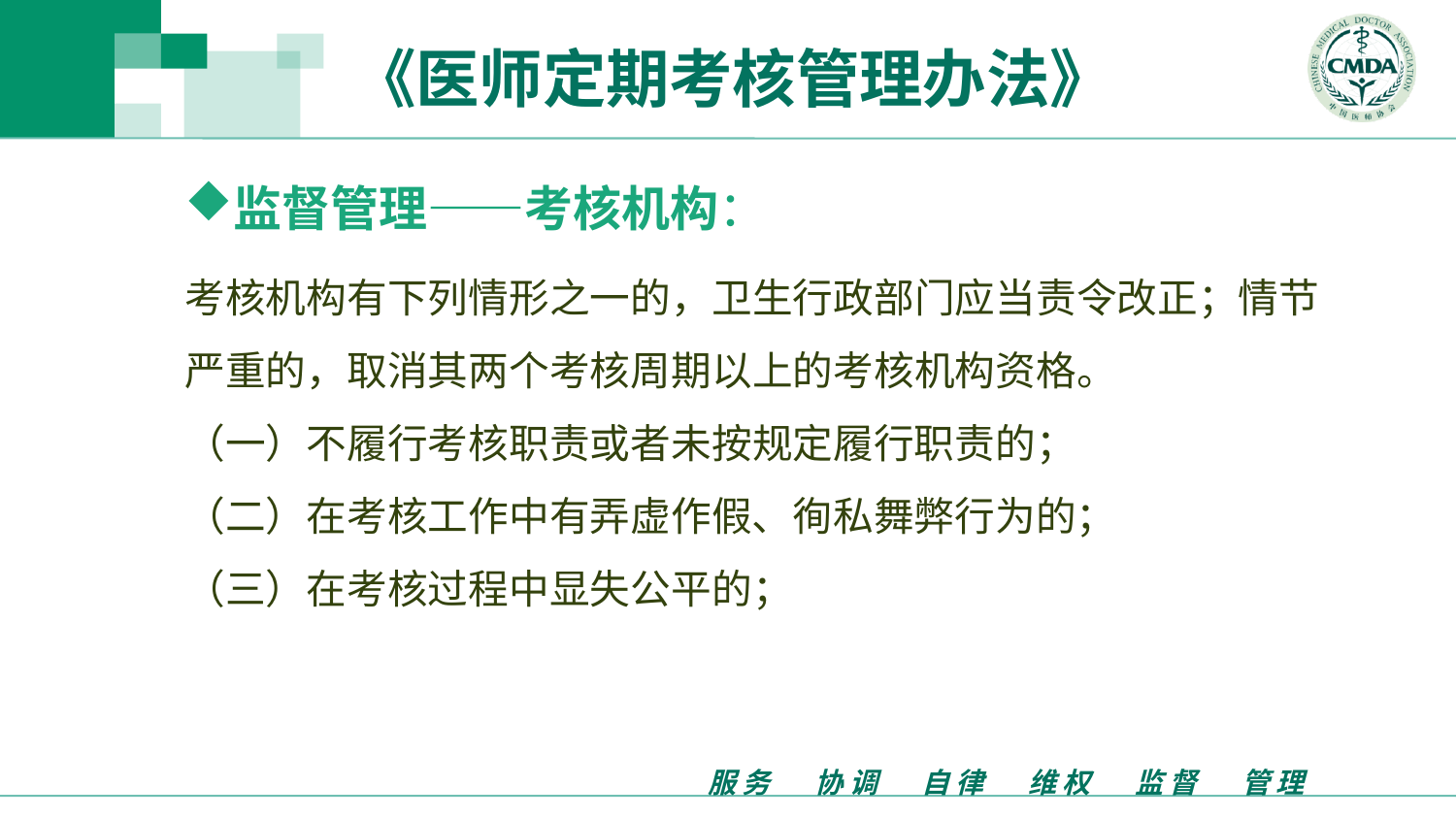

《医师定期考核管理办法》
监督管理——考核机构：
考核机构有下列情形之一的，卫生行政部门应当责令改正；情节严重的，取消其两个考核周期以上的考核机构资格。
（一）不履行考核职责或者未按规定履行职责的；
（二）在考核工作中有弄虚作假、徇私舞弊行为的；
（三）在考核过程中显失公平的；